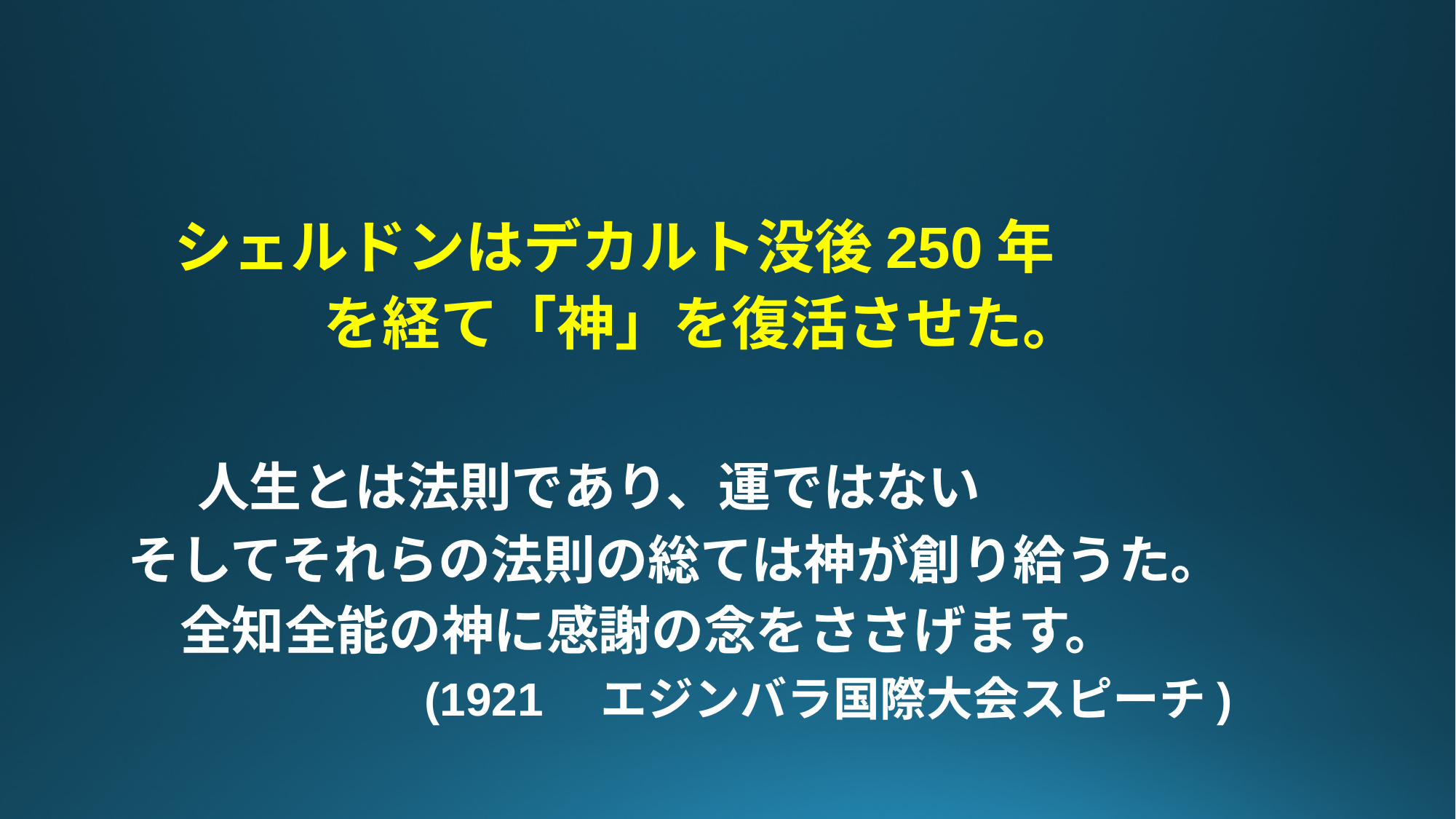

シェルドンはデカルト没後250年
　　　　　　　　　　　　　　　　　　　　　　　を経て「神」を復活させた。

　　　人生とは法則であり、運ではない
　　そしてそれらの法則の総ては神が創り給うた。
　　　全知全能の神に感謝の念をささげます。
              　　　　　(1921　エジンバラ国際大会スピーチ)